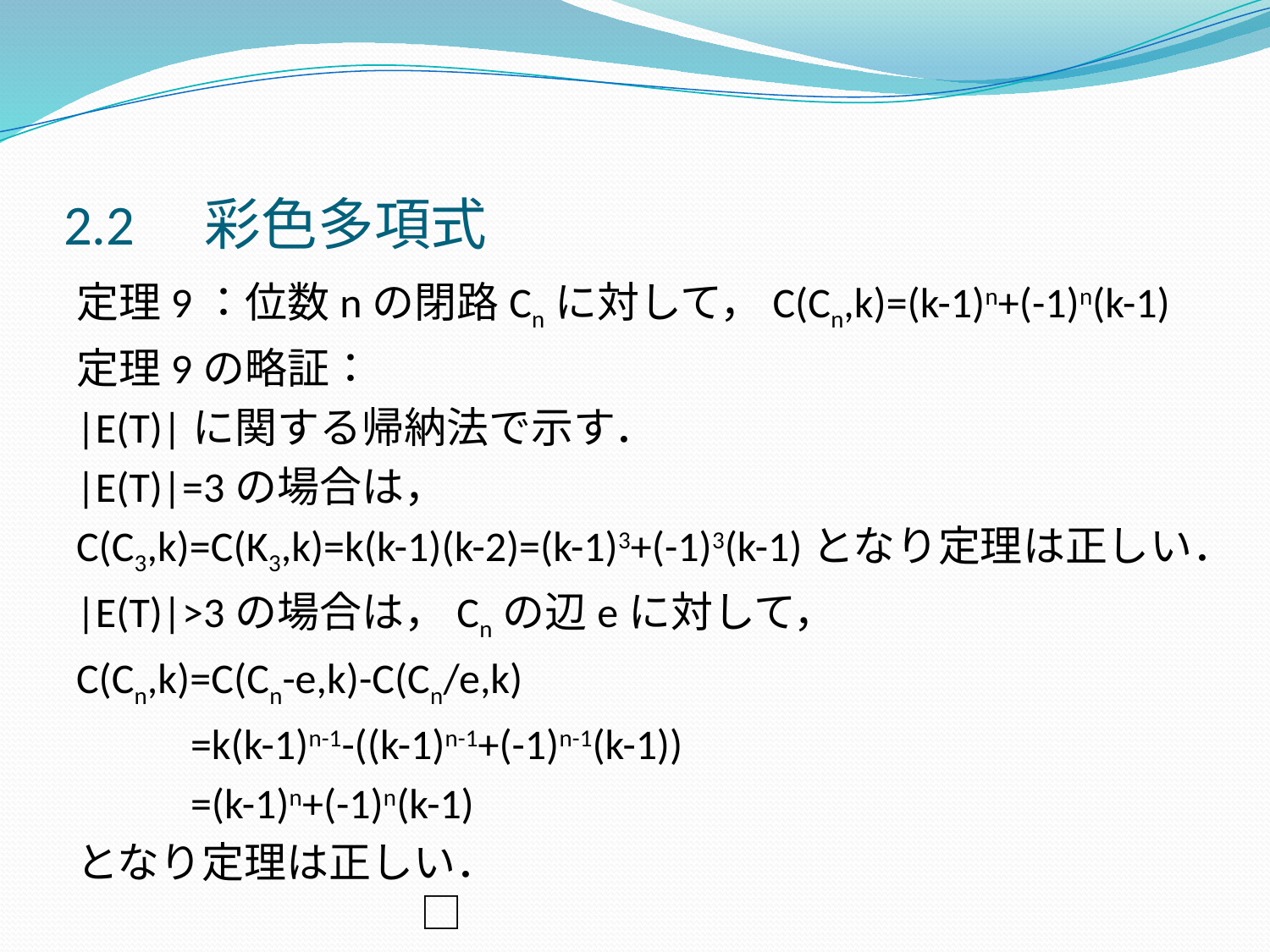

# 2.2　彩色多項式
定理9：位数nの閉路Cnに対して，C(Cn,k)=(k-1)n+(-1)n(k-1)
定理9の略証：
|E(T)|に関する帰納法で示す．
|E(T)|=3の場合は，
C(C3,k)=C(K3,k)=k(k-1)(k-2)=(k-1)3+(-1)3(k-1)となり定理は正しい．
|E(T)|>3の場合は，Cnの辺eに対して，
C(Cn,k)=C(Cn-e,k)-C(Cn/e,k)
            =k(k-1)n-1-((k-1)n-1+(-1)n-1(k-1))
            =(k-1)n+(-1)n(k-1)
となり定理は正しい．　　　　　　　　　　　　　　　　　　　　　　　　 □